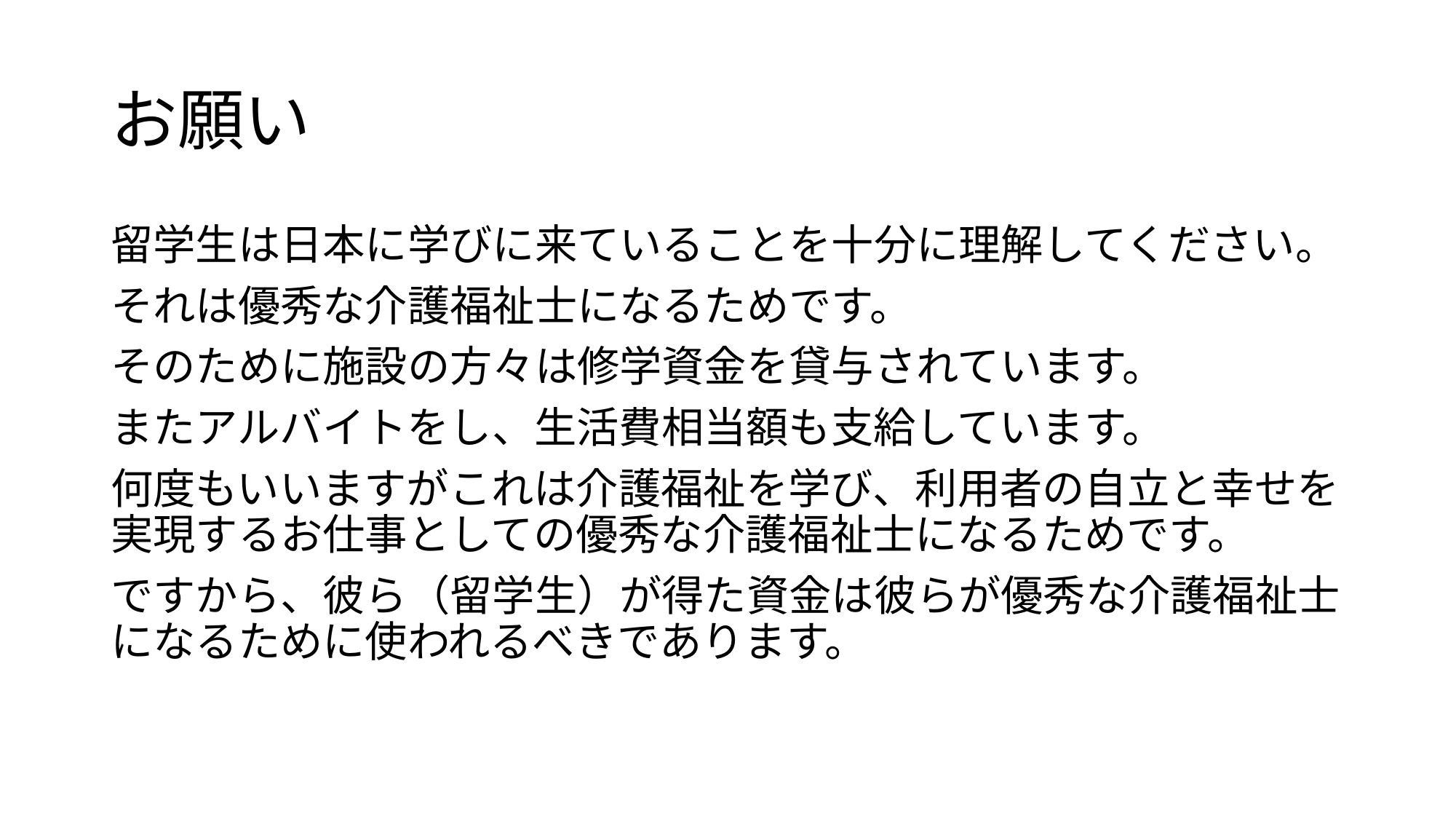

# お願い
留学生は日本に学びに来ていることを十分に理解してください。
それは優秀な介護福祉士になるためです。
そのために施設の方々は修学資金を貸与されています。
またアルバイトをし、生活費相当額も支給しています。
何度もいいますがこれは介護福祉を学び、利用者の自立と幸せを実現するお仕事としての優秀な介護福祉士になるためです。
ですから、彼ら（留学生）が得た資金は彼らが優秀な介護福祉士になるために使われるべきであります。